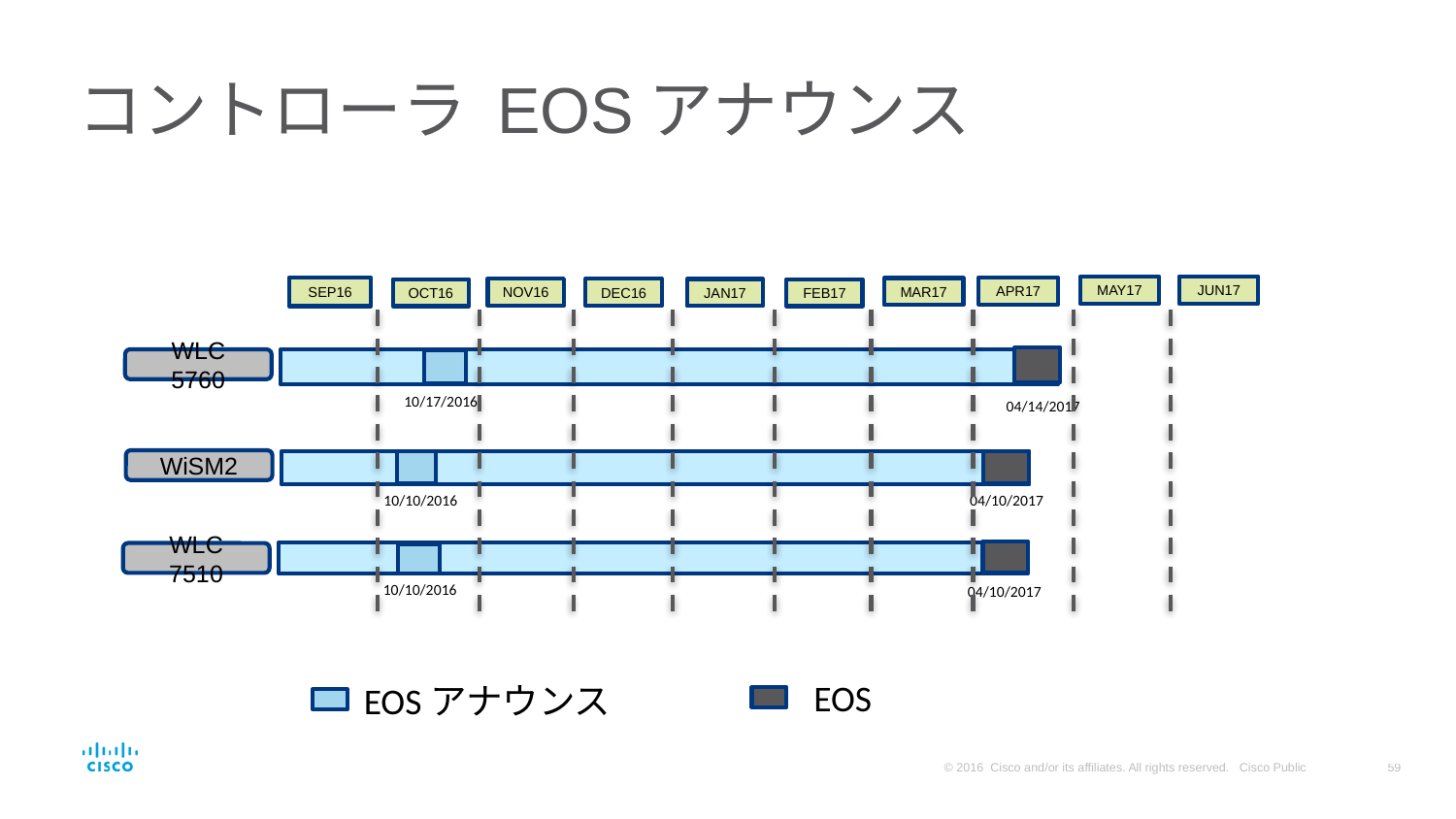

# コントローラ EOSアナウンス
JUN17
MAY17
APR17
SEP16
MAR17
NOV16
DEC16
JAN17
FEB17
OCT16

WLC 5760

10/17/2016
04/14/2017
WiSM2

04/10/2017
10/10/2016

WLC 7510

10/10/2016
04/10/2017
EOS
EOSアナウンス